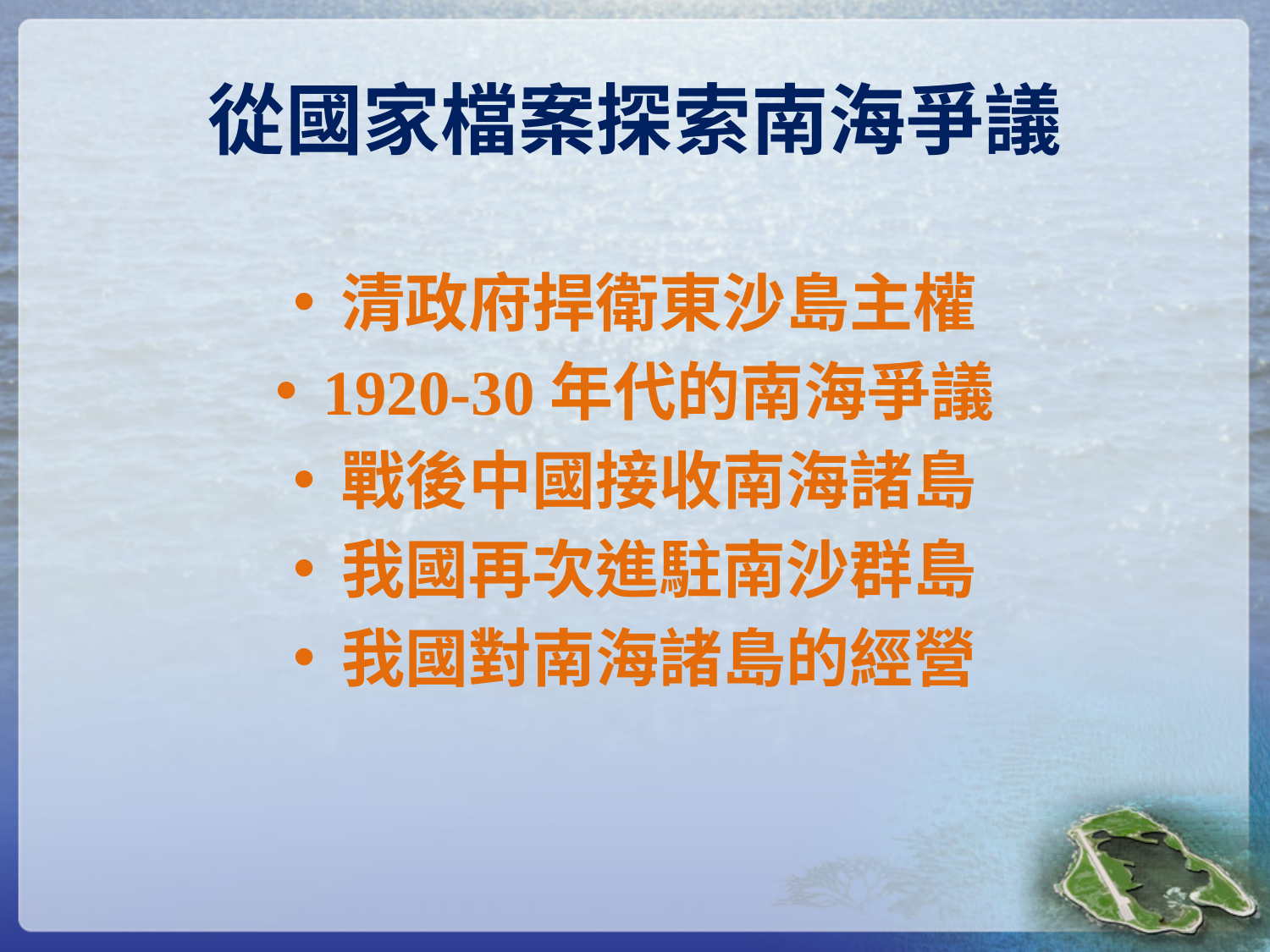

# 從國家檔案探索南海爭議
清政府捍衛東沙島主權
1920-30年代的南海爭議
戰後中國接收南海諸島
我國再次進駐南沙群島
我國對南海諸島的經營